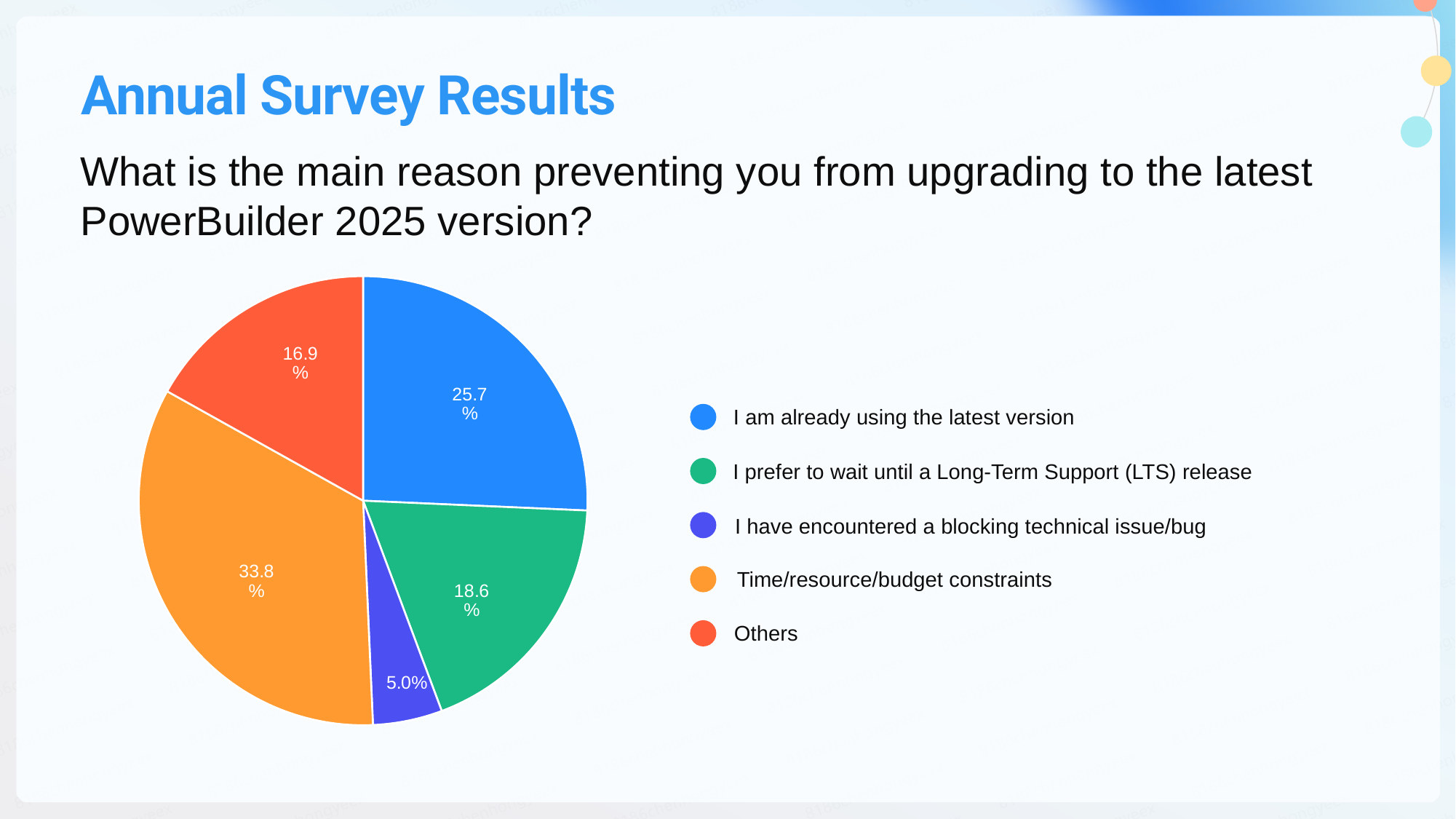

# Annual Survey Results
What is the main reason preventing you from upgrading to the latest PowerBuilder 2025 version?

### Chart

| Category | 销售额 |
|---|---|
| 1 | 0.257 |
| 2 | 0.186 |
| 3 | 0.05 |
| 4 | 0.338 |
| 5 | 0.169 |
I am already using the latest version

I prefer to wait until a Long-Term Support (LTS) release

I have encountered a blocking technical issue/bug

Time/resource/budget constraints

Others